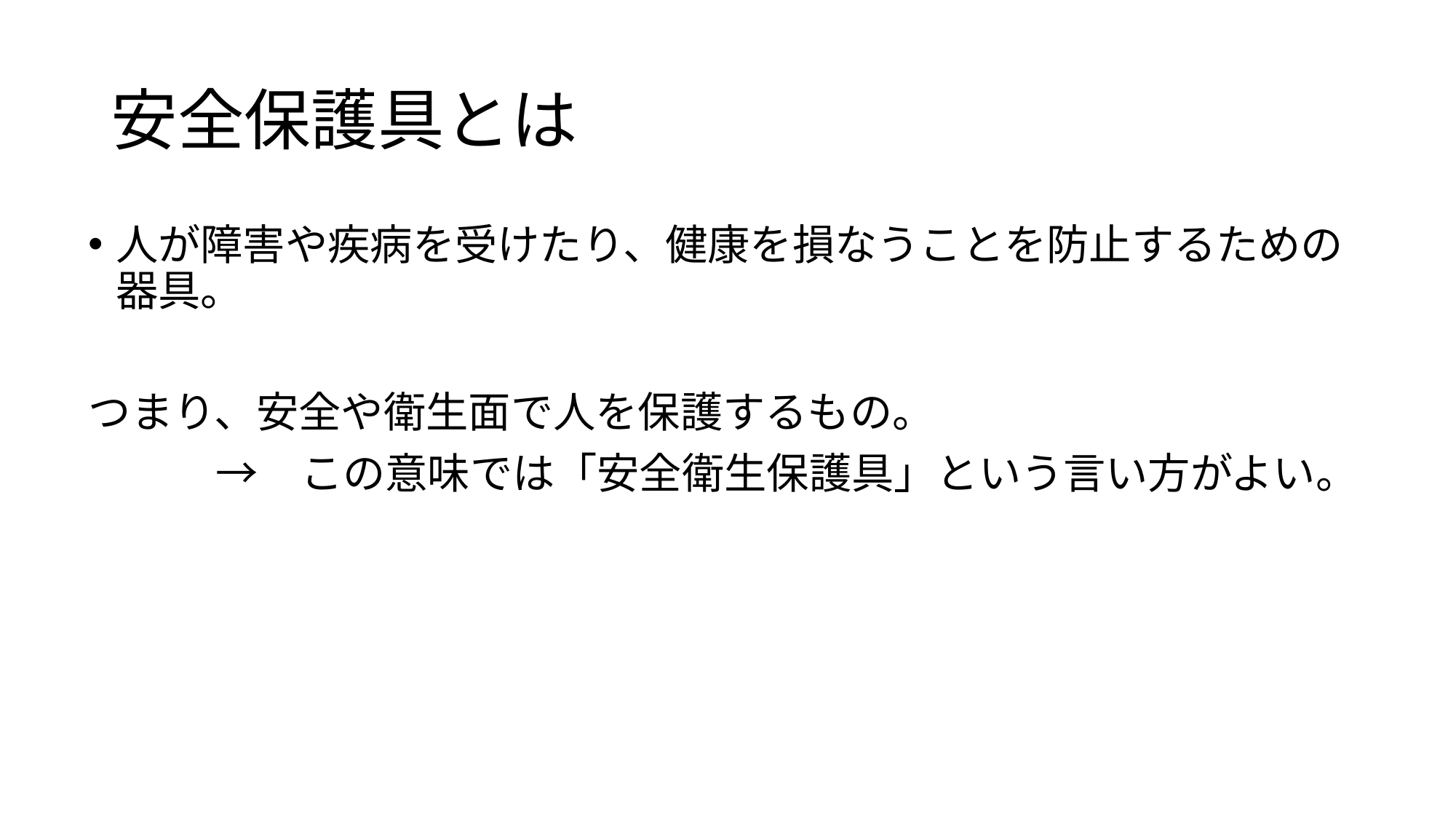

# 安全保護具とは
人が障害や疾病を受けたり、健康を損なうことを防止するための器具。

つまり、安全や衛生面で人を保護するもの。
　　　→　この意味では「安全衛生保護具」という言い方がよい。